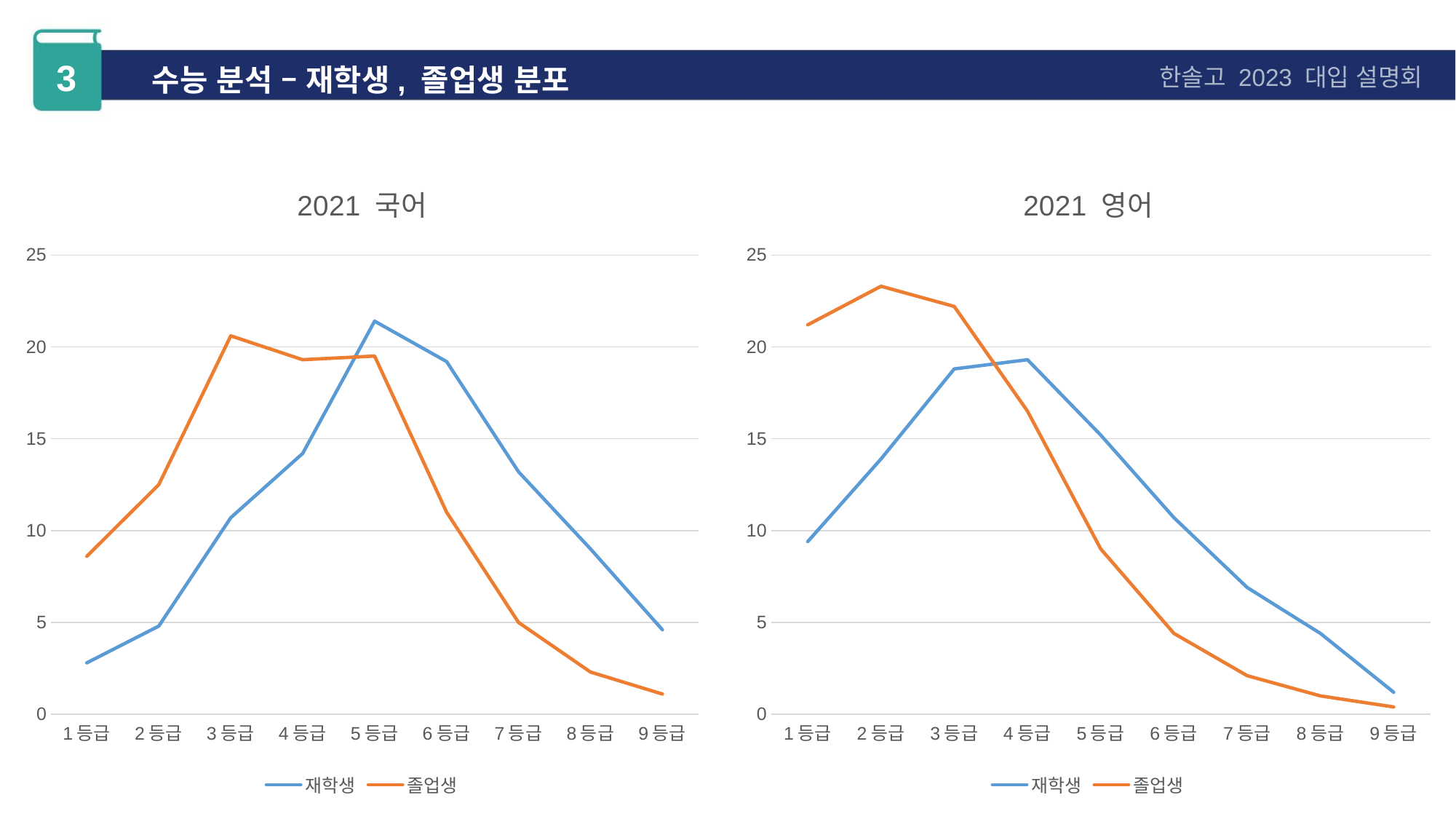

3
수능 분석 – 재학생, 졸업생 분포
한솔고 2023 대입 설명회

### Chart: 2021 국어

| Category | 재학생 | 졸업생 |
|---|---|---|
| 1등급 | 2.8 | 8.6 |
| 2등급 | 4.8 | 12.5 |
| 3등급 | 10.7 | 20.6 |
| 4등급 | 14.2 | 19.3 |
| 5등급 | 21.4 | 19.5 |
| 6등급 | 19.2 | 11.0 |
| 7등급 | 13.2 | 5.0 |
| 8등급 | 9.0 | 2.3 |
| 9등급 | 4.6 | 1.1 |

### Chart: 2021 영어

| Category | 재학생 | 졸업생 |
|---|---|---|
| 1등급 | 9.4 | 21.2 |
| 2등급 | 13.9 | 23.3 |
| 3등급 | 18.8 | 22.2 |
| 4등급 | 19.3 | 16.5 |
| 5등급 | 15.2 | 9.0 |
| 6등급 | 10.7 | 4.4 |
| 7등급 | 6.9 | 2.1 |
| 8등급 | 4.4 | 1.0 |
| 9등급 | 1.2 | 0.4 |